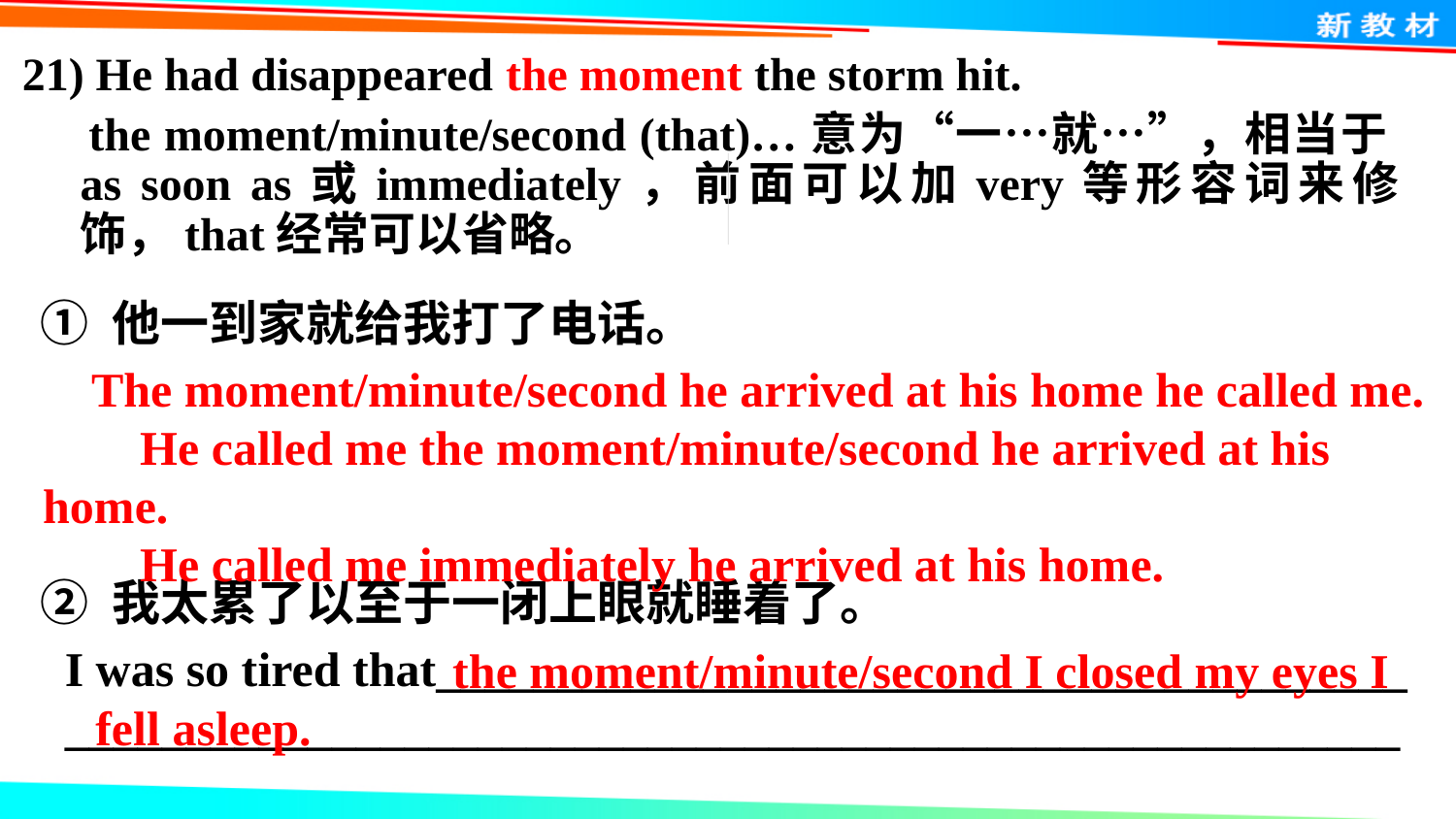

21) He had disappeared the moment the storm hit.
     the moment/minute/second (that)…意为“一…就…”，相当于as soon as或immediately，前面可以加very等形容词来修饰，that经常可以省略。

① 他一到家就给我打了电话。

② 我太累了以至于一闭上眼就睡着了。
The moment/minute/second he arrived at his home he called me.
    He called me the moment/minute/second he arrived at his home.
    He called me immediately he arrived at his home.

I was so tired that________________________________________
_______________________________________________________
the moment/minute/second I closed my eyes I
fell asleep.